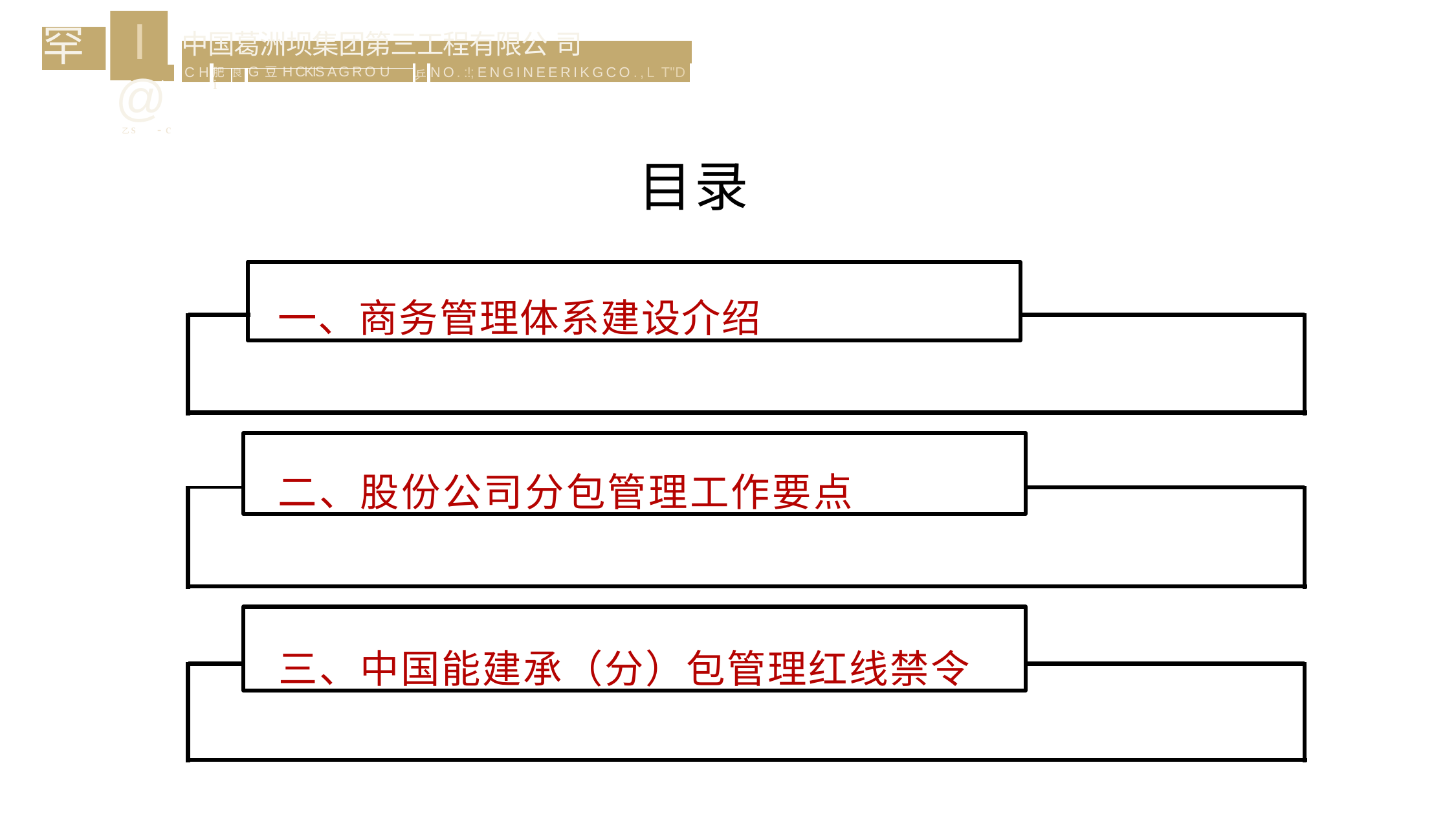

# I@
乙s	- c
罕
| 中 国 葛 洲 坝 集 团 第 三 工 程 有 限 公 司 |  |  |  |  |  |
| --- | --- | --- | --- | --- | --- |
| C H |  |  |  | 乒 | N O . :!; ENGINEERIKGCO.,L T"D |
|  | 肥i | 良 | G 豆 H CKIS A G R O U |  |  |

目录
一、商务管理体系建设介绍

二、股份公司分包管理工作要点

三、中国能建承（分）包管理红线禁令